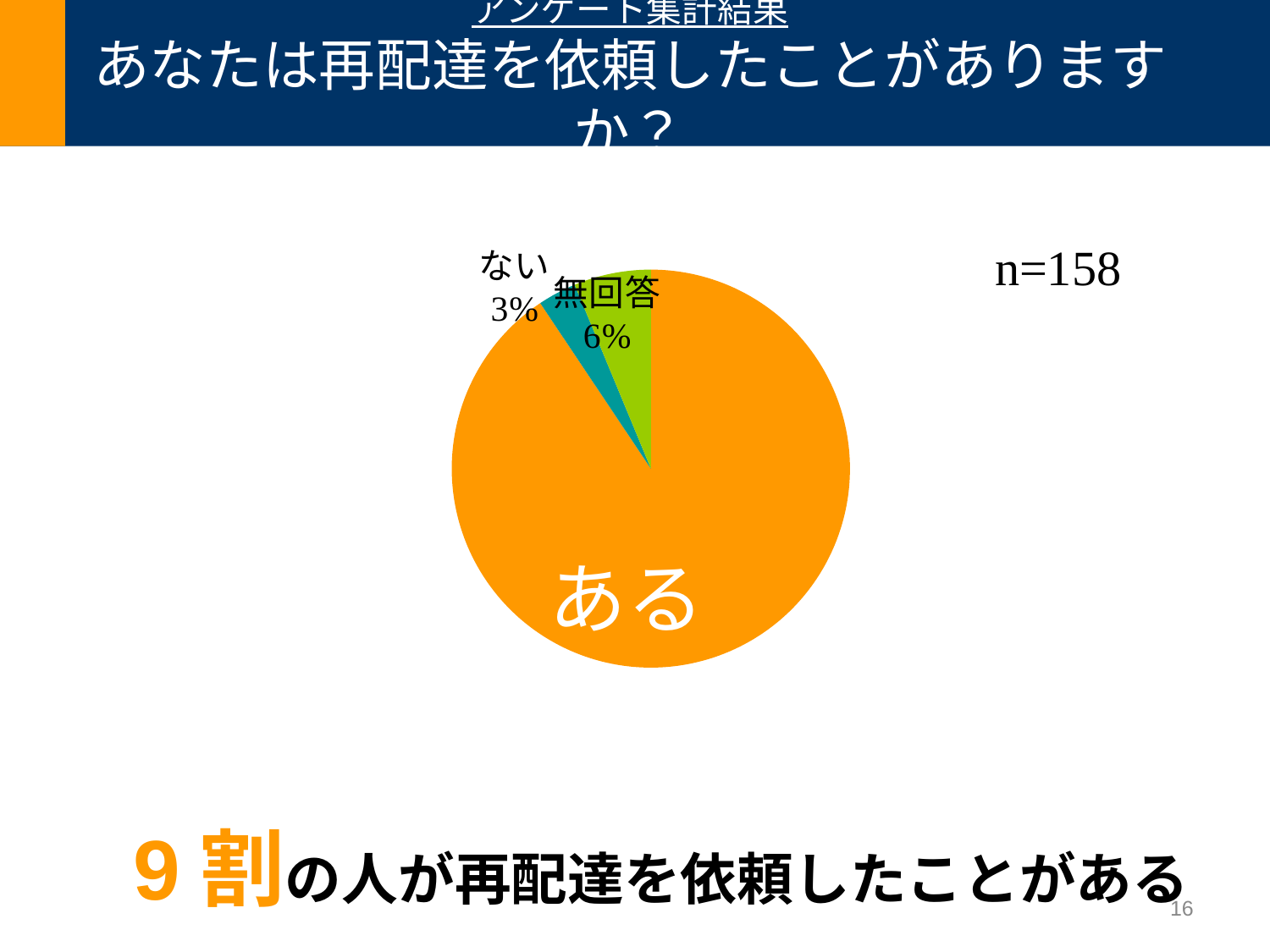

# アンケート集計結果 あなたは再配達を依頼したことがありますか？

### Chart

| Category |  |
|---|---|
| あり | 145.0 |
| なし | 5.0 |
| 無回答 | 10.0 |
n=158
9割の人が再配達を依頼したことがある
16